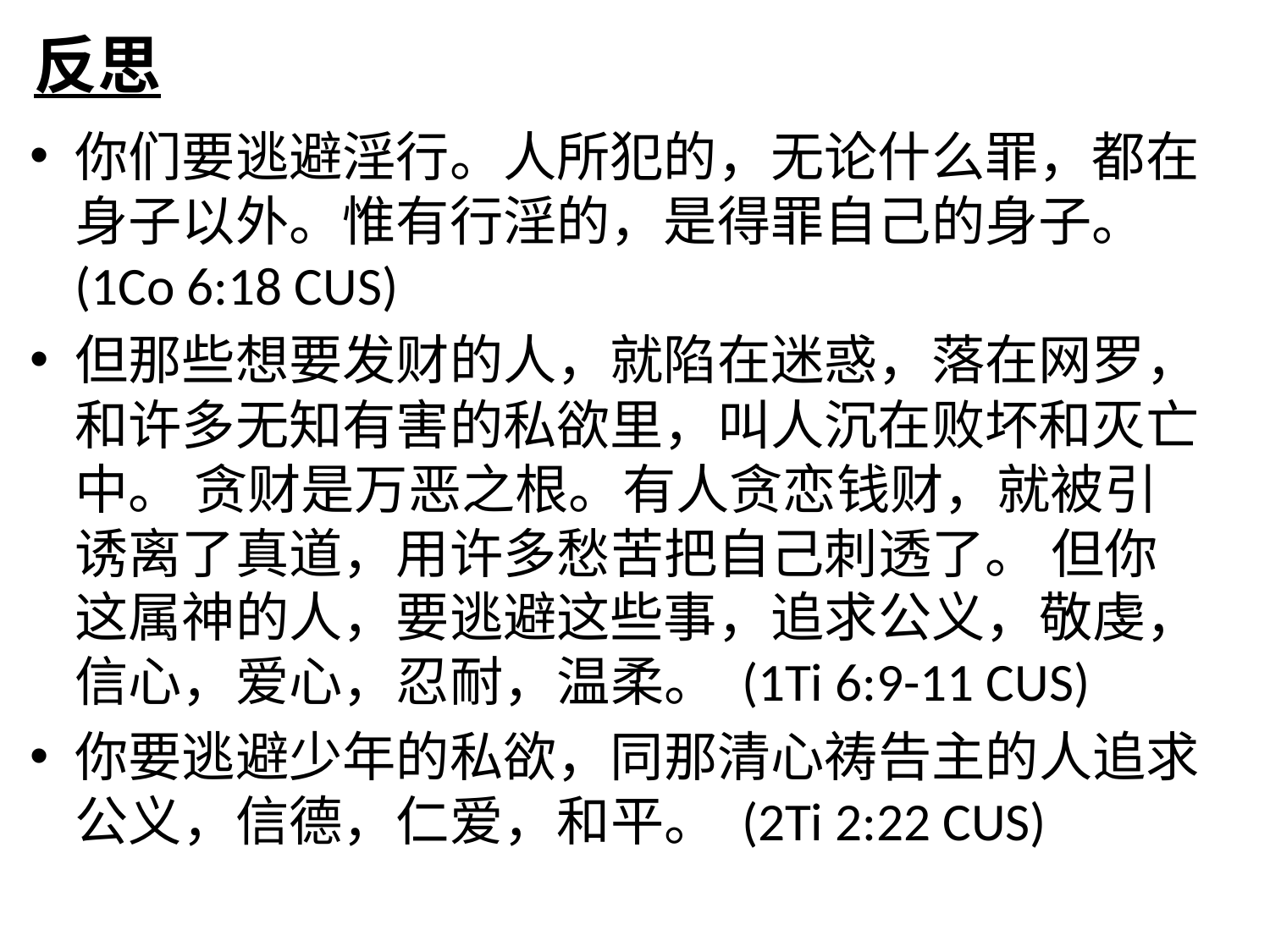

# 反思
你们要逃避淫行。人所犯的，无论什么罪，都在身子以外。惟有行淫的，是得罪自己的身子。 (1Co 6:18 CUS)
但那些想要发财的人，就陷在迷惑，落在网罗，和许多无知有害的私欲里，叫人沉在败坏和灭亡中。 贪财是万恶之根。有人贪恋钱财，就被引诱离了真道，用许多愁苦把自己刺透了。 但你这属神的人，要逃避这些事，追求公义，敬虔，信心，爱心，忍耐，温柔。 (1Ti 6:9-11 CUS)
你要逃避少年的私欲，同那清心祷告主的人追求公义，信德，仁爱，和平。 (2Ti 2:22 CUS)